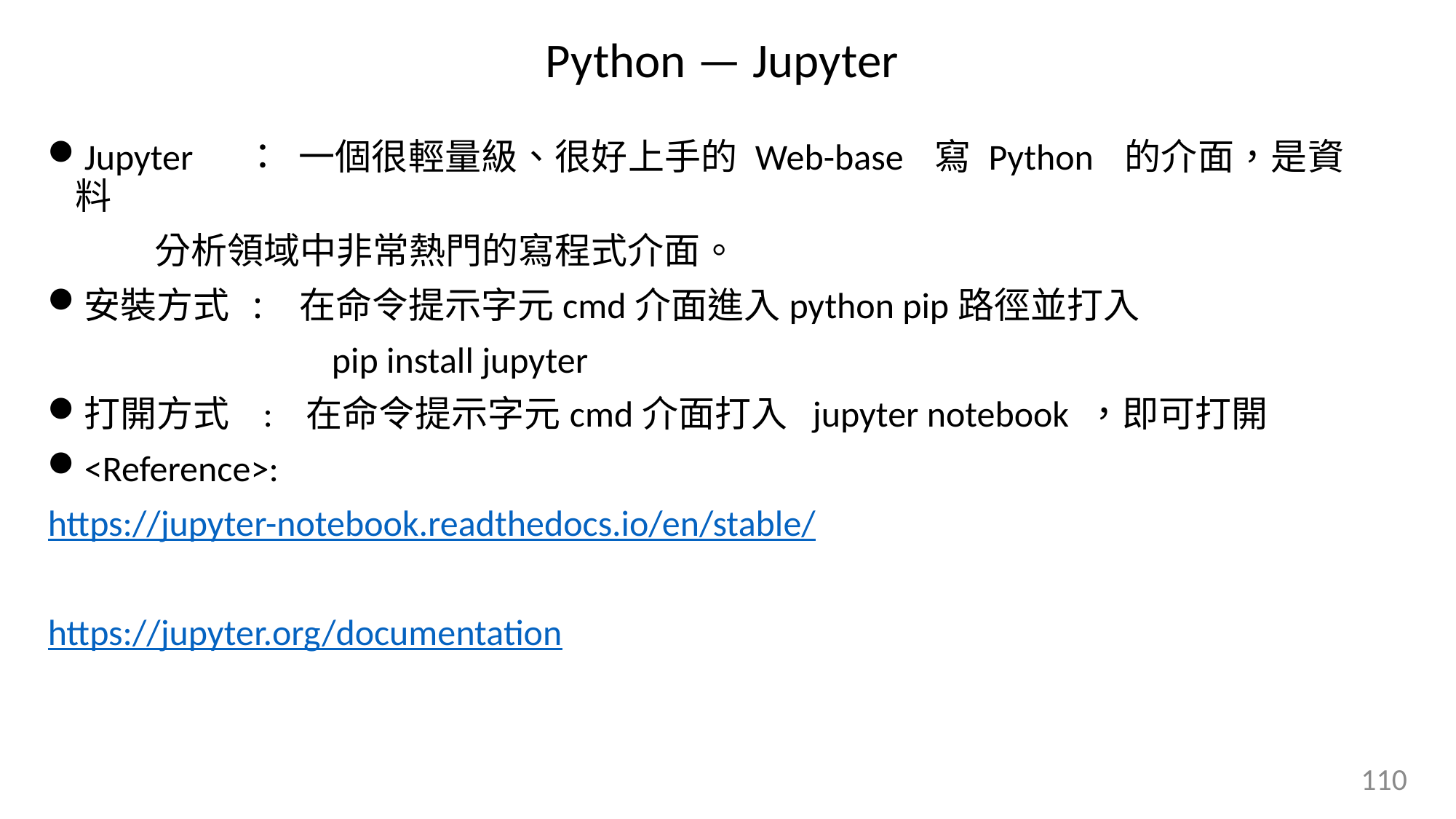

# Python — Jupyter
Jupyter     ：  一個很輕量級、很好上手的 Web-base 寫 Python 的介面，是資料
            分析領域中非常熱門的寫程式介面。
安裝方式 : 在命令提示字元cmd介面進入python pip路徑並打入
             pip install jupyter
打開方式   :   在命令提示字元cmd介面打入  jupyter notebook ，即可打開
<Reference>:
https://jupyter-notebook.readthedocs.io/en/stable/

https://jupyter.org/documentation

110